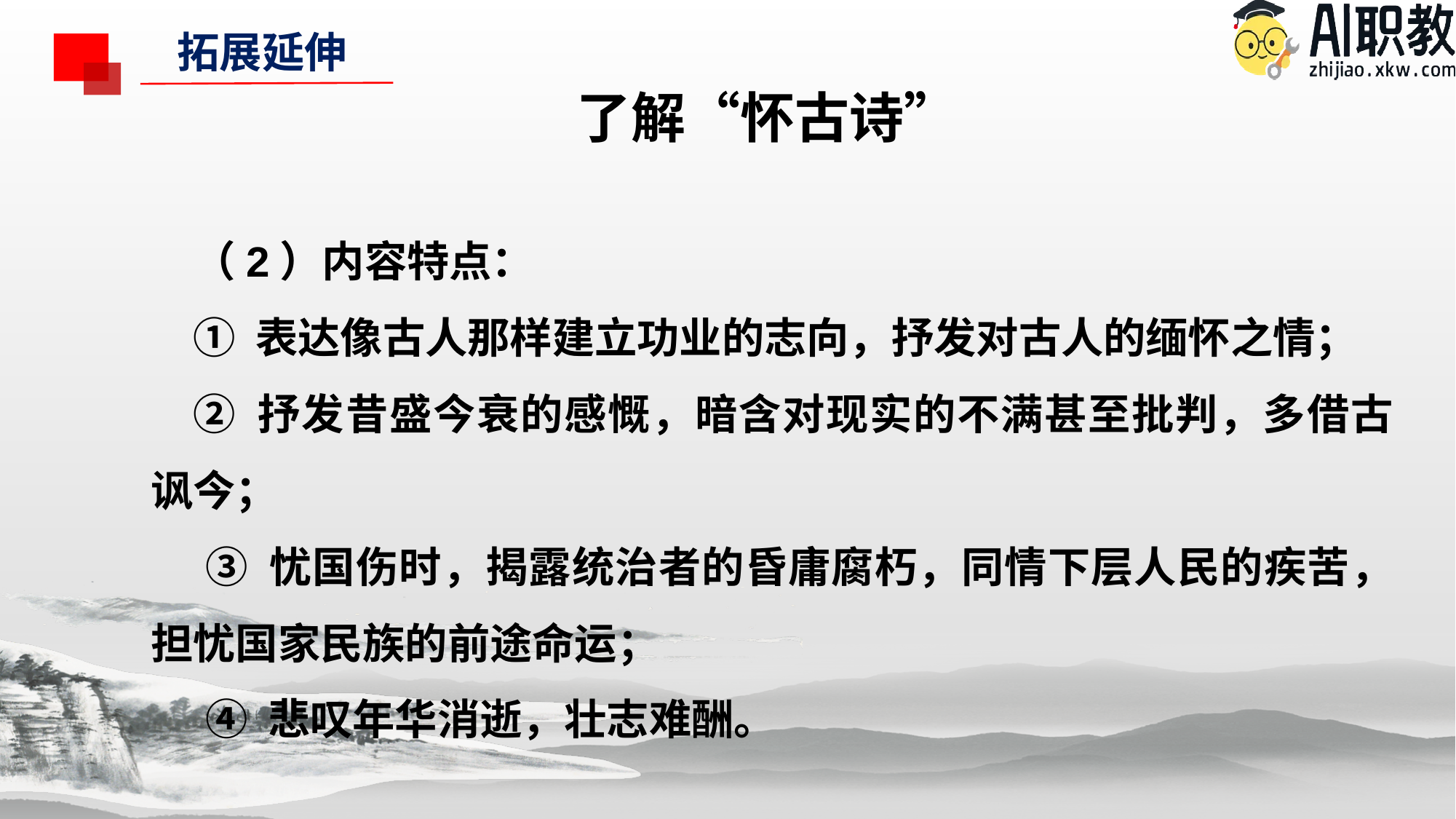

拓展延伸

了解“怀古诗”
（2）内容特点：
① 表达像古人那样建立功业的志向，抒发对古人的缅怀之情；
② 抒发昔盛今衰的感慨，暗含对现实的不满甚至批判，多借古讽今；
③ 忧国伤时，揭露统治者的昏庸腐朽，同情下层人民的疾苦，担忧国家民族的前途命运；
④ 悲叹年华消逝，壮志难酬。